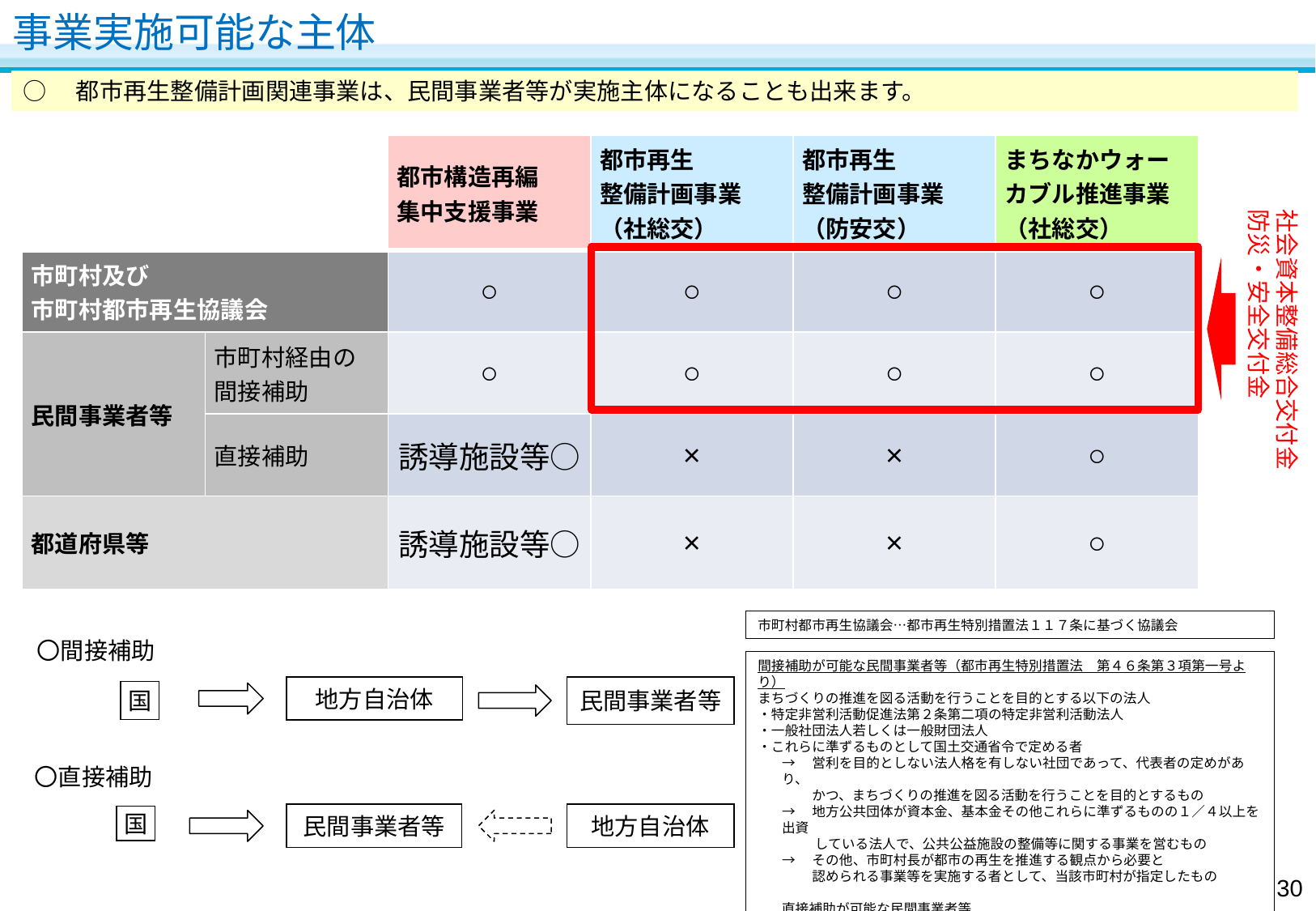

# 事業実施可能な主体
○　都市再生整備計画関連事業は、民間事業者等が実施主体になることも出来ます。
|  |  | 都市構造再編 集中支援事業 | 都市再生 整備計画事業 （社総交） | 都市再生 整備計画事業 （防安交） | まちなかウォーカブル推進事業 （社総交） |
| --- | --- | --- | --- | --- | --- |
| 市町村及び 市町村都市再生協議会 |  | ○ | ○ | ○ | ○ |
| 民間事業者等 | 市町村経由の 間接補助 | ○ | ○ | ○ | ○ |
|  | 直接補助 | 誘導施設等○ | × | × | ○ |
| 都道府県等 |  | 誘導施設等○ | × | × | ○ |
社会資本整備総合交付金
防災・安全交付金

市町村都市再生協議会…都市再生特別措置法１１７条に基づく協議会

〇間接補助
地方自治体
民間事業者等
国

〇直接補助
民間事業者等
地方自治体
国

間接補助が可能な民間事業者等（都市再生特別措置法　第４６条第３項第一号より）
まちづくりの推進を図る活動を行うことを目的とする以下の法人
・特定非営利活動促進法第２条第二項の特定非営利活動法人
・一般社団法人若しくは一般財団法人
・これらに準ずるものとして国土交通省令で定める者
→　営利を目的としない法人格を有しない社団であって、代表者の定めがあり、
　　 かつ、まちづくりの推進を図る活動を行うことを目的とするもの
→　地方公共団体が資本金、基本金その他これらに準ずるものの１／４以上を出資
　　  している法人で、公共公益施設の整備等に関する事業を営むもの
→　その他、市町村長が都市の再生を推進する観点から必要と
　　 認められる事業等を実施する者として、当該市町村が指定したもの

直接補助が可能な民間事業者等
=民間事業者、独立行政法人都市再生推進機構、特定非営利活動法人等
30